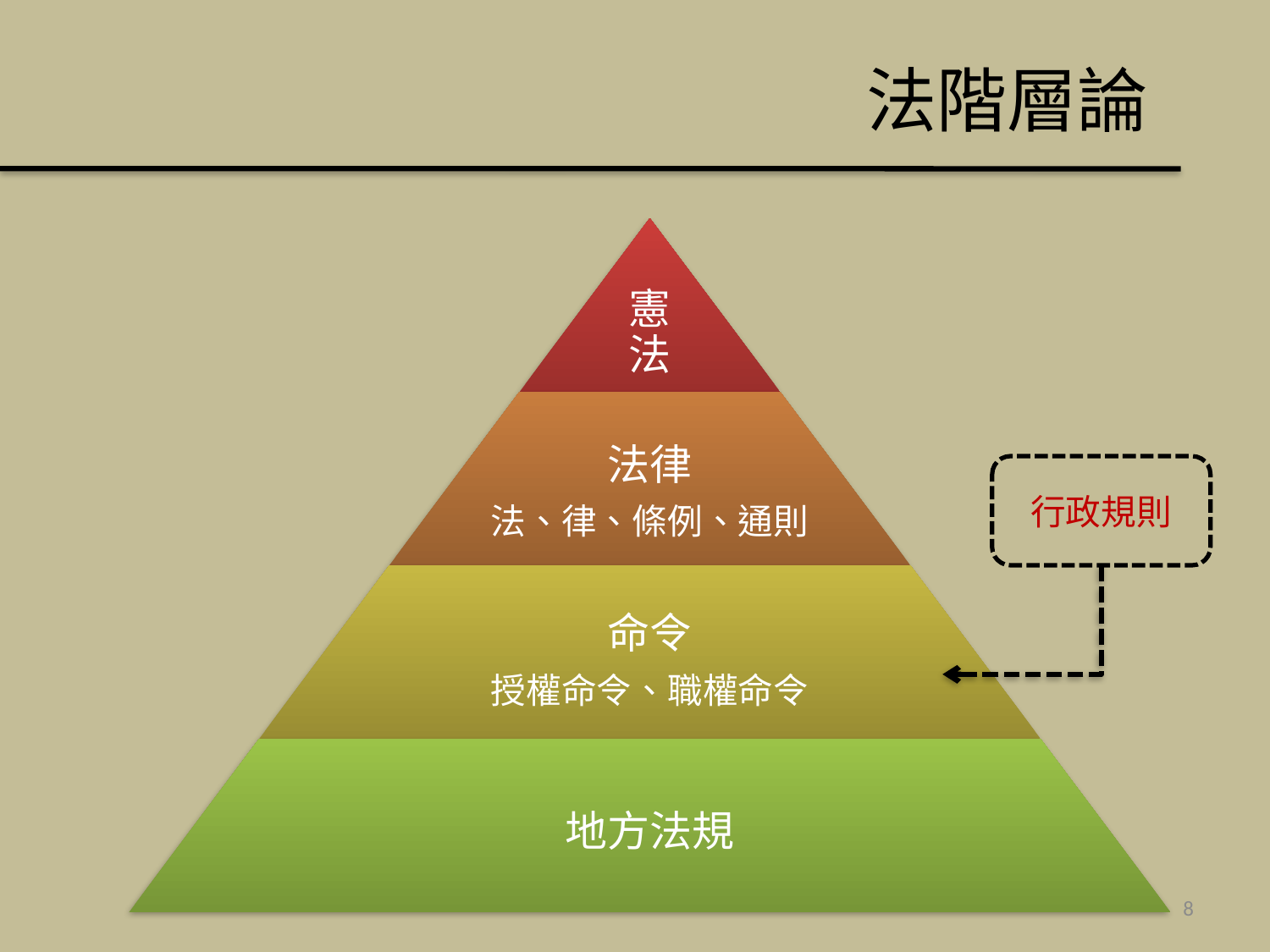

法階層論
憲法
法律
法、律、條例、通則
命令
授權命令、職權命令
地方法規
行政規則
8